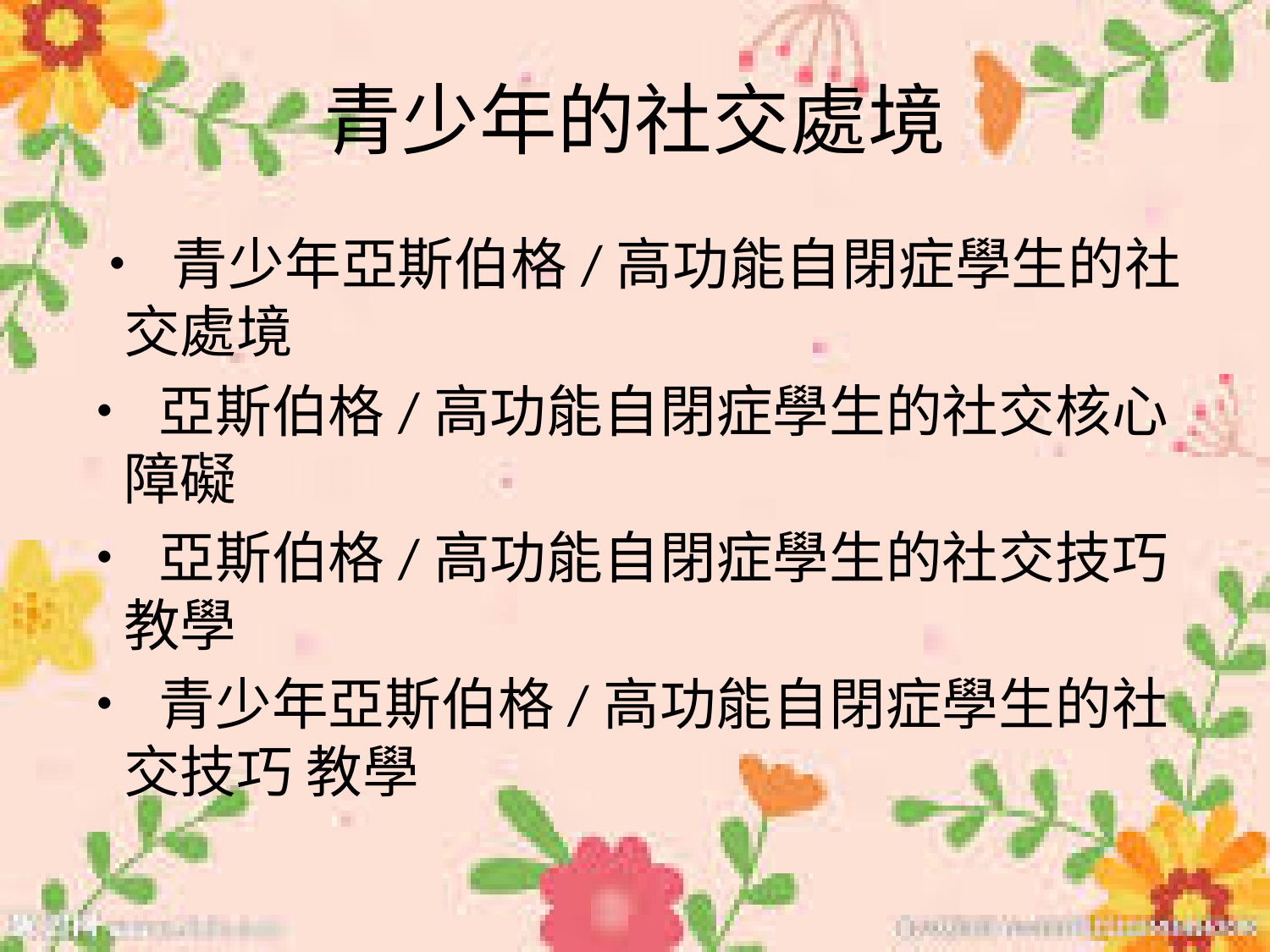

# 青少年的社交處境
 • 青少年亞斯伯格/高功能自閉症學生的社交處境
• 亞斯伯格/高功能自閉症學生的社交核心障礙
• 亞斯伯格/高功能自閉症學生的社交技巧教學
• 青少年亞斯伯格/高功能自閉症學生的社交技巧 教學